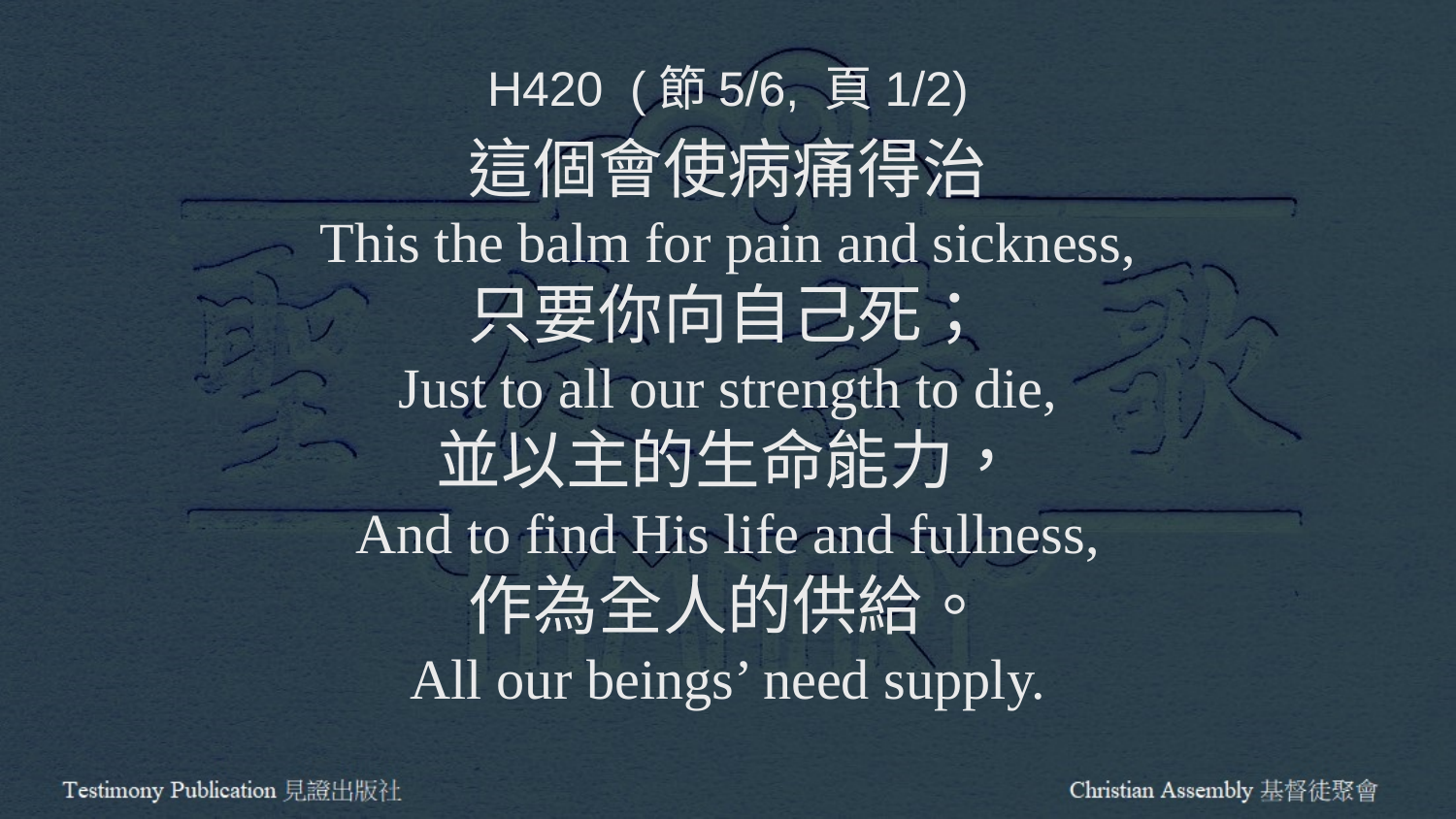

H420  (節5/6, 頁1/2)
這個會使病痛得治
This the balm for pain and sickness,
只要你向自己死；
Just to all our strength to die,
並以主的生命能力，
And to find His life and fullness,
作為全人的供給。
All our beings’ need supply.